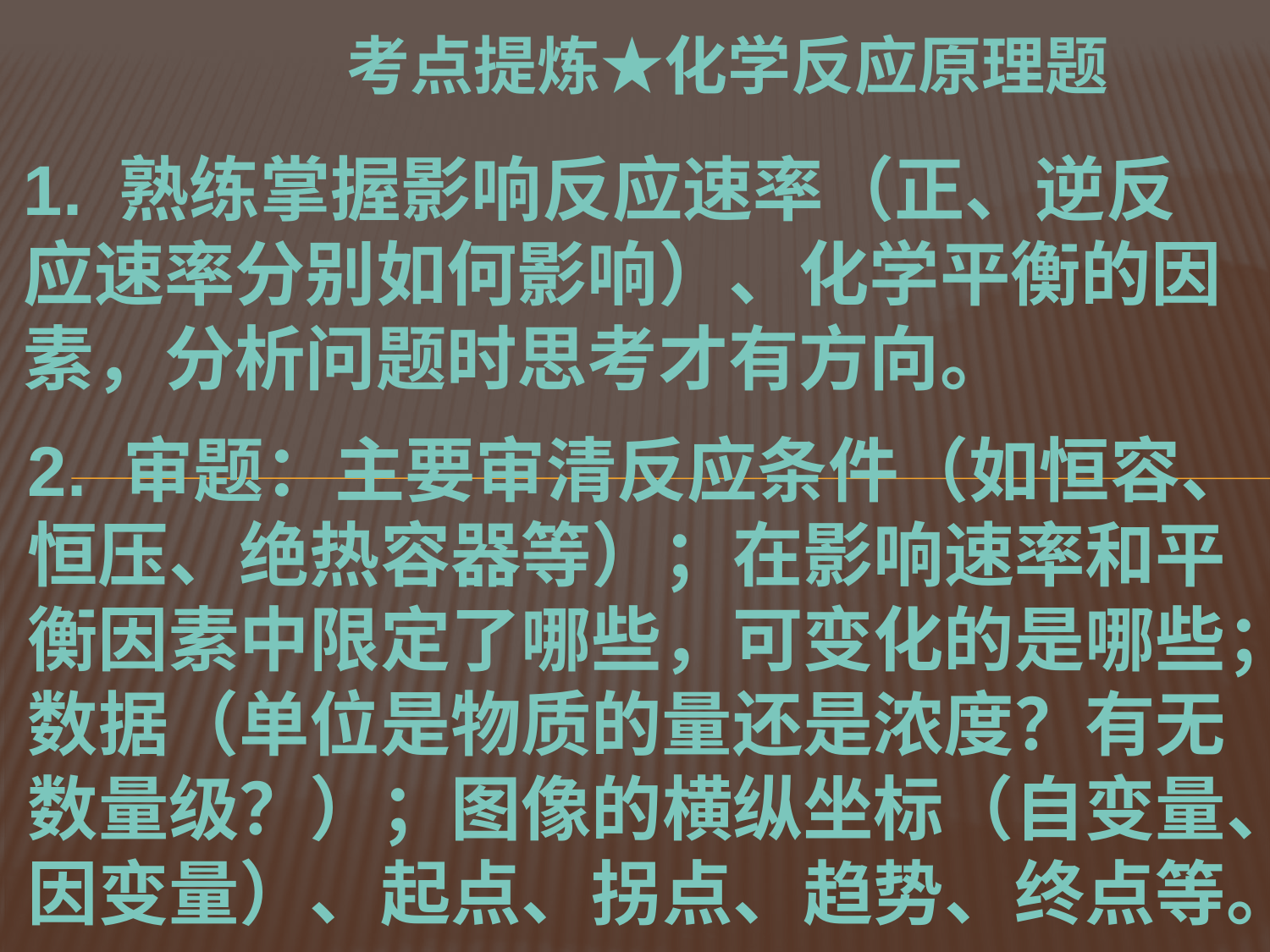

考点提炼★化学反应原理题
1. 熟练掌握影响反应速率（正、逆反应速率分别如何影响）、化学平衡的因素，分析问题时思考才有方向。
2. 审题：主要审清反应条件（如恒容、恒压、绝热容器等）；在影响速率和平衡因素中限定了哪些，可变化的是哪些；数据（单位是物质的量还是浓度？有无数量级？）；图像的横纵坐标（自变量、因变量）、起点、拐点、趋势、终点等。